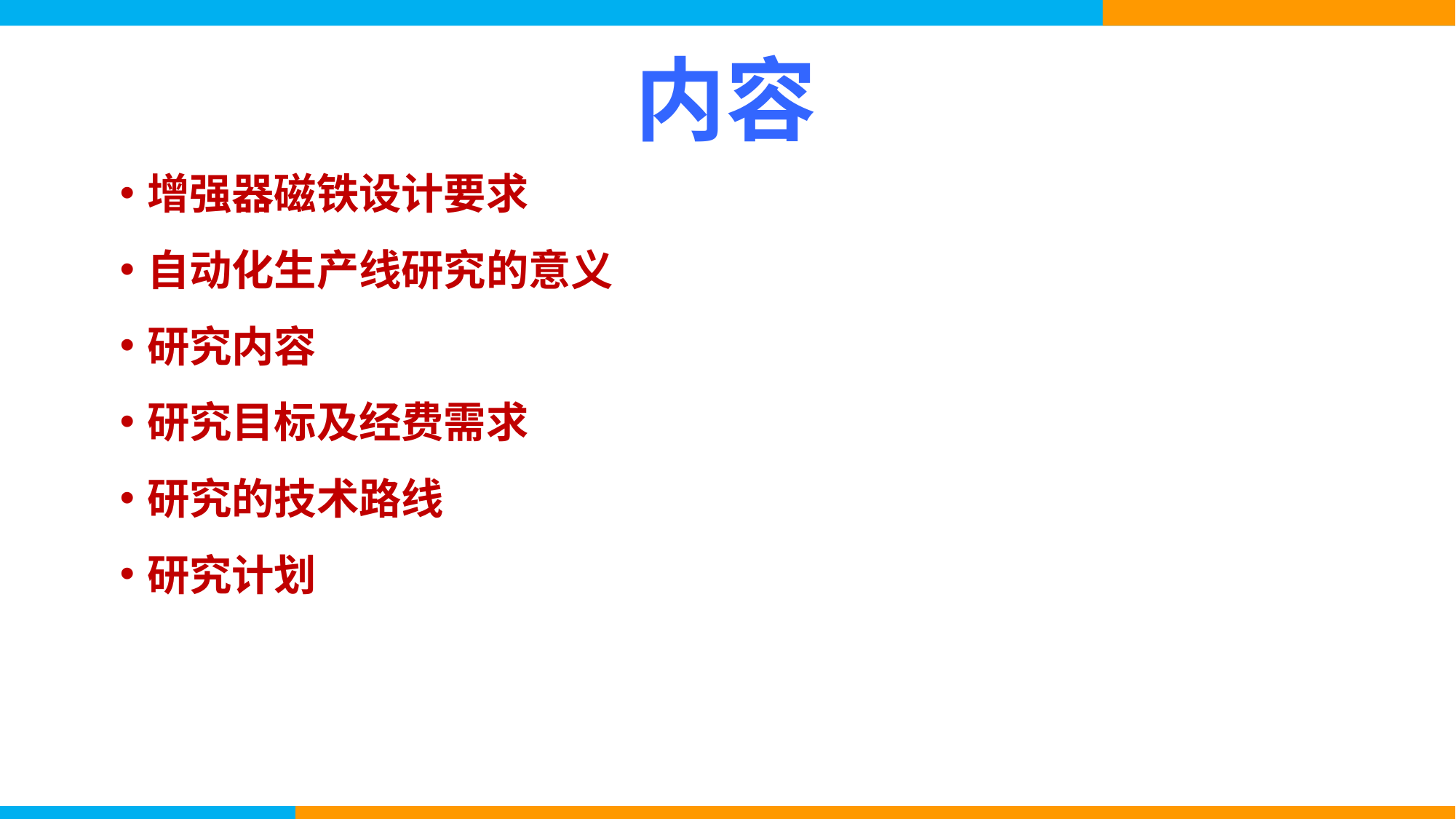

# 内容
增强器磁铁设计要求
自动化生产线研究的意义
研究内容
研究目标及经费需求
研究的技术路线
研究计划